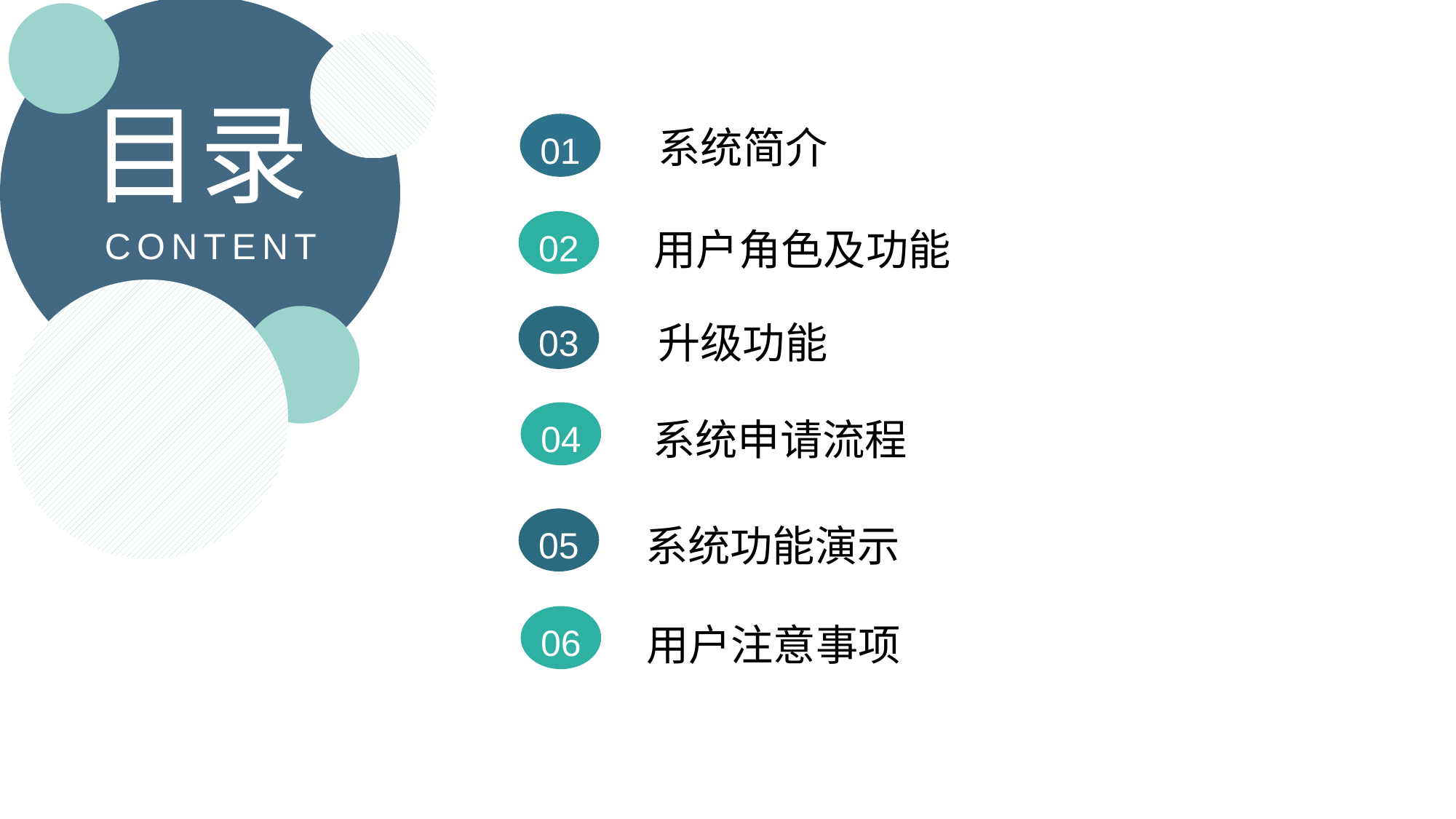

目录
CONTENT

系统简介
01
02
用户角色及功能

03
升级功能
04
系统申请流程
05
系统功能演示
06
用户注意事项